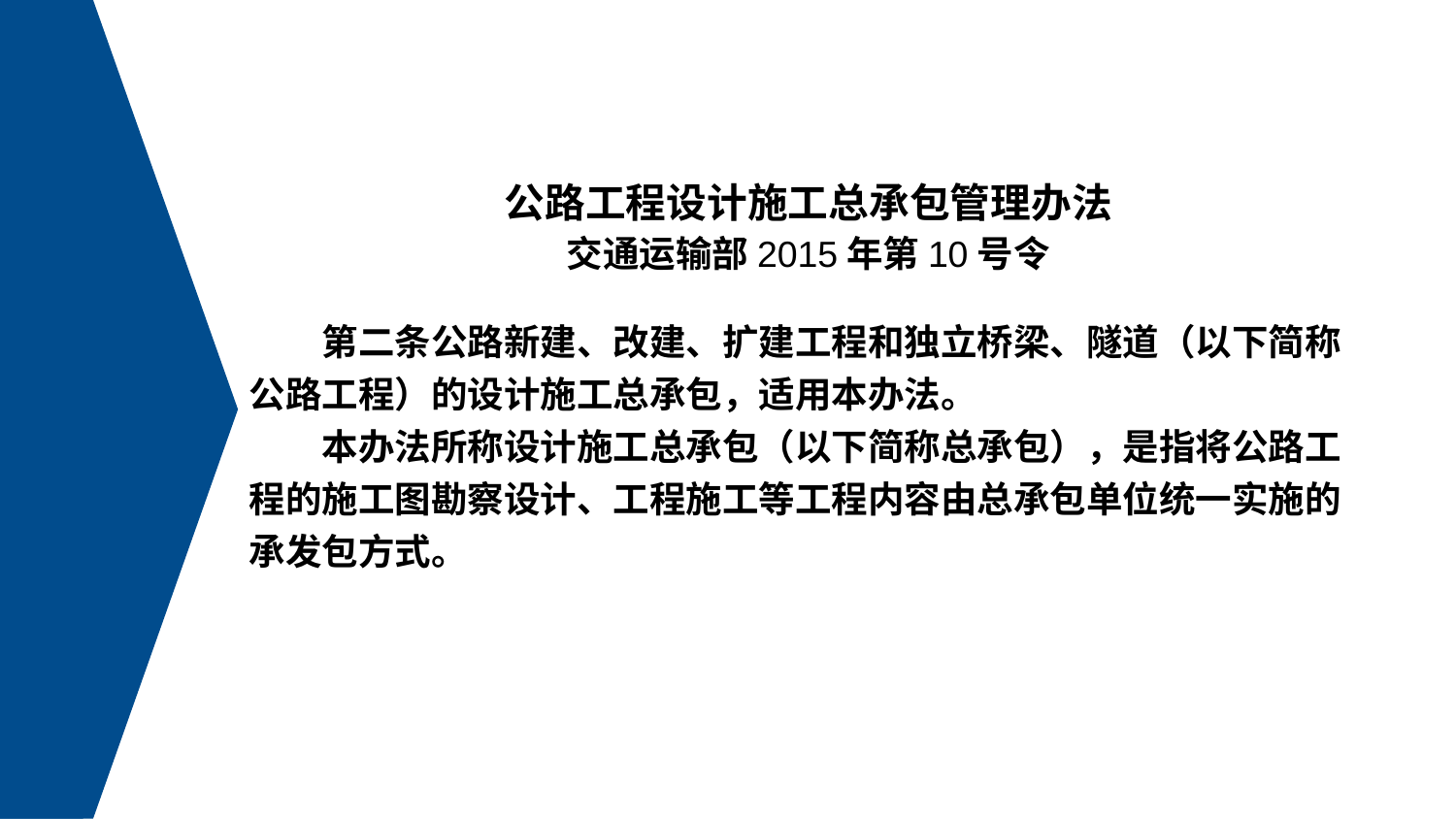

公路工程设计施工总承包管理办法
交通运输部2015年第10号令
第二条公路新建、改建、扩建工程和独立桥梁、隧道（以下简称公路工程）的设计施工总承包，适用本办法。 
　　本办法所称设计施工总承包（以下简称总承包），是指将公路工程的施工图勘察设计、工程施工等工程内容由总承包单位统一实施的承发包方式。